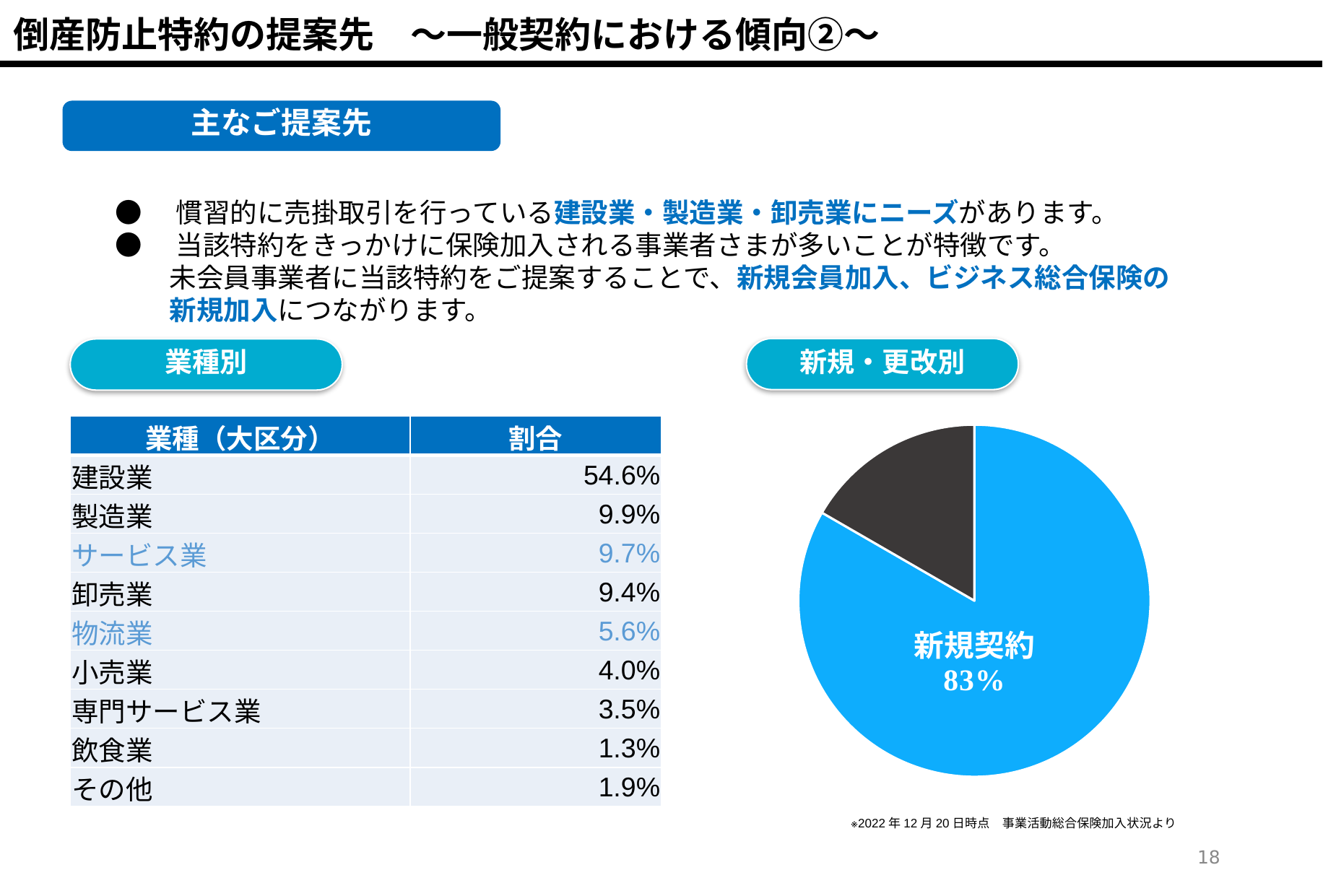

倒産防止特約の提案先　～一般契約における傾向②～
主なご提案先

●　慣習的に売掛取引を行っている建設業・製造業・卸売業にニーズがあります。
●　当該特約をきっかけに保険加入される事業者さまが多いことが特徴です。
　　未会員事業者に当該特約をご提案することで、新規会員加入、ビジネス総合保険の
　　新規加入につながります。

### Chart

| Category |  |
|---|---|
| 新規 | 310.0 |
| 更改 | 62.0 |
新規・更改別
業種別
| 業種（大区分） | 割合 |
| --- | --- |
| 建設業 | 54.6% |
| 製造業 | 9.9% |
| サービス業 | 9.7% |
| 卸売業 | 9.4% |
| 物流業 | 5.6% |
| 小売業 | 4.0% |
| 専門サービス業 | 3.5% |
| 飲食業 | 1.3% |
| その他 | 1.9% |
※2022年12月20日時点　事業活動総合保険加入状況より
18